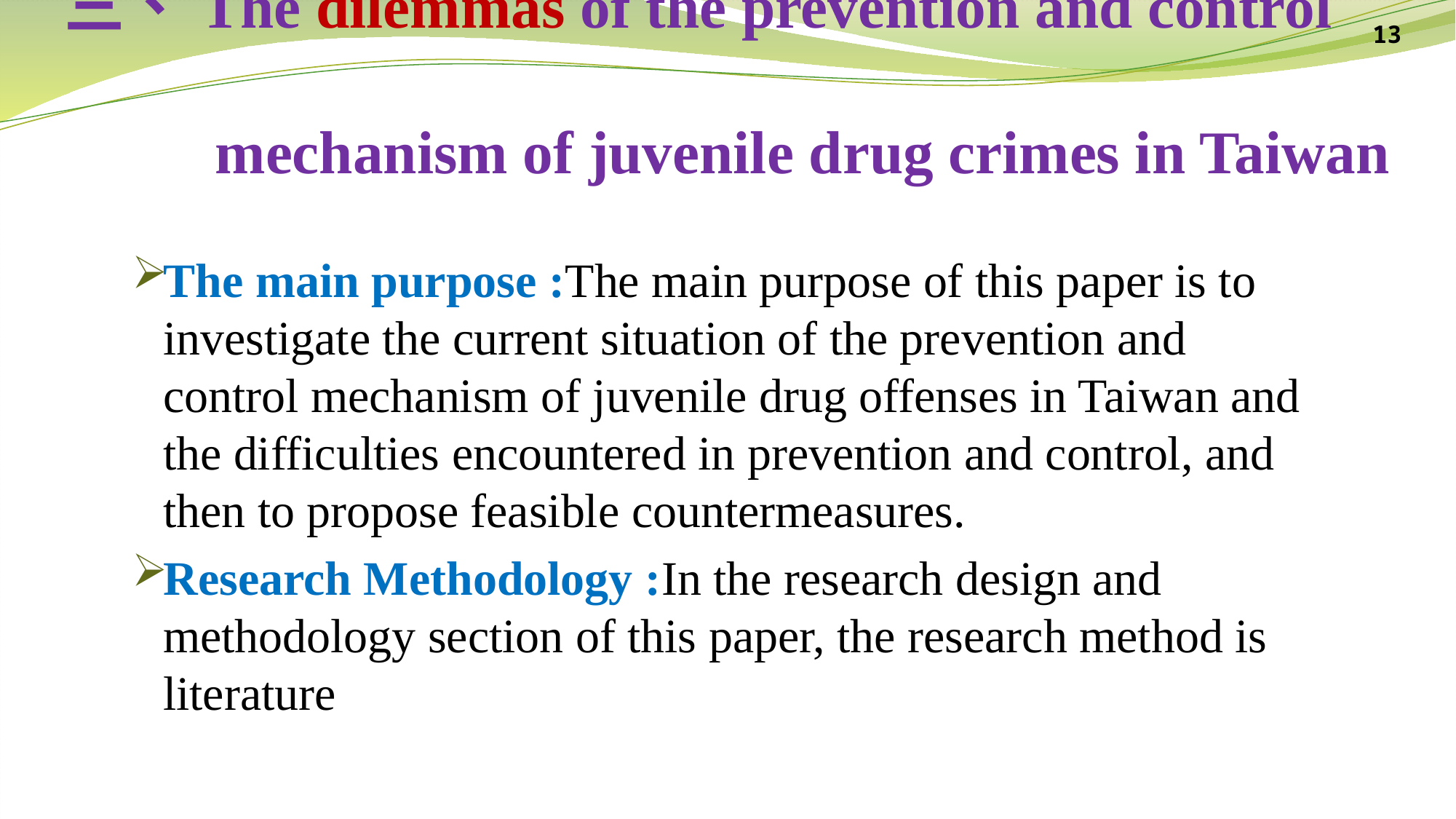

13
# 三、The dilemmas of the prevention and control mechanism of juvenile drug crimes in Taiwan
The main purpose :The main purpose of this paper is to investigate the current situation of the prevention and control mechanism of juvenile drug offenses in Taiwan and the difficulties encountered in prevention and control, and then to propose feasible countermeasures.
Research Methodology :In the research design and methodology section of this paper, the research method is literature